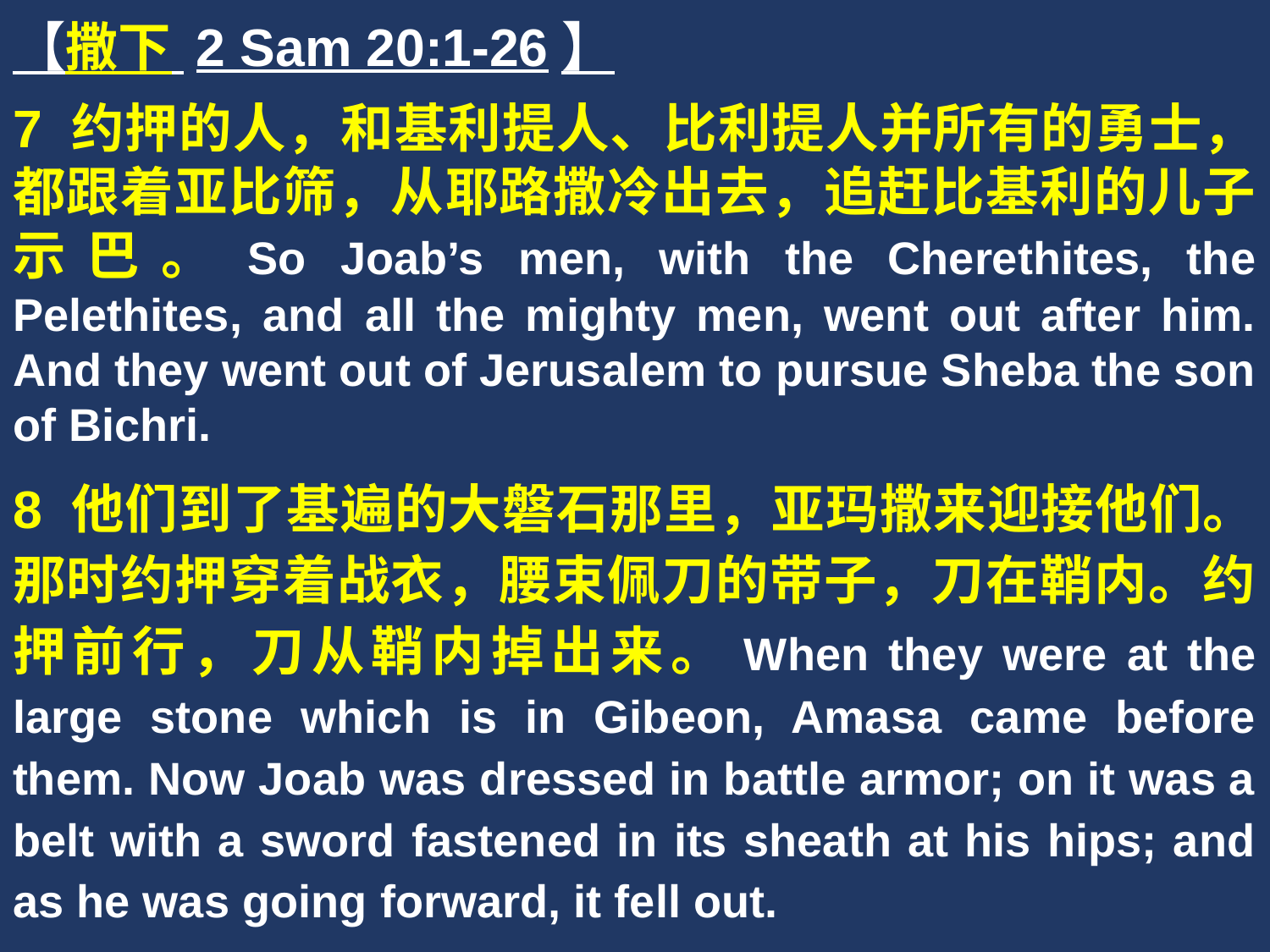

【撒下 2 Sam 20:1-26】
7 约押的人，和基利提人、比利提人并所有的勇士，都跟着亚比筛，从耶路撒冷出去，追赶比基利的儿子示巴。So Joab’s men, with the Cherethites, the Pelethites, and all the mighty men, went out after him. And they went out of Jerusalem to pursue Sheba the son of Bichri.
8 他们到了基遍的大磐石那里，亚玛撒来迎接他们。那时约押穿着战衣，腰束佩刀的带子，刀在鞘内。约押前行，刀从鞘内掉出来。When they were at the large stone which is in Gibeon, Amasa came before them. Now Joab was dressed in battle armor; on it was a belt with a sword fastened in its sheath at his hips; and as he was going forward, it fell out.